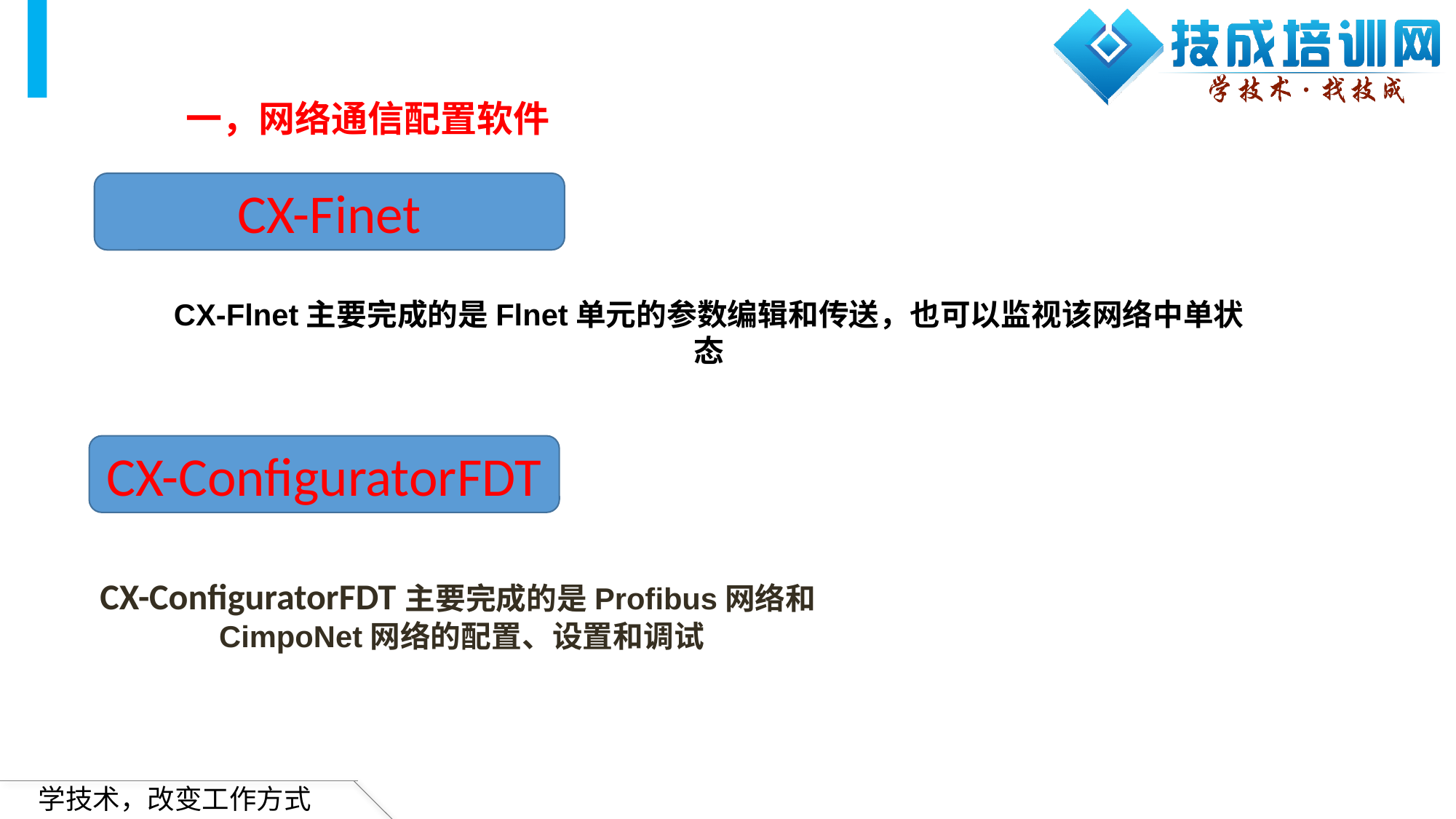

一，网络通信配置软件
CX-Finet
CX-Flnet主要完成的是Flnet单元的参数编辑和传送，也可以监视该网络中单状态
CX-ConfiguratorFDT
CX-ConfiguratorFDT主要完成的是Profibus网络和CimpoNet网络的配置、设置和调试